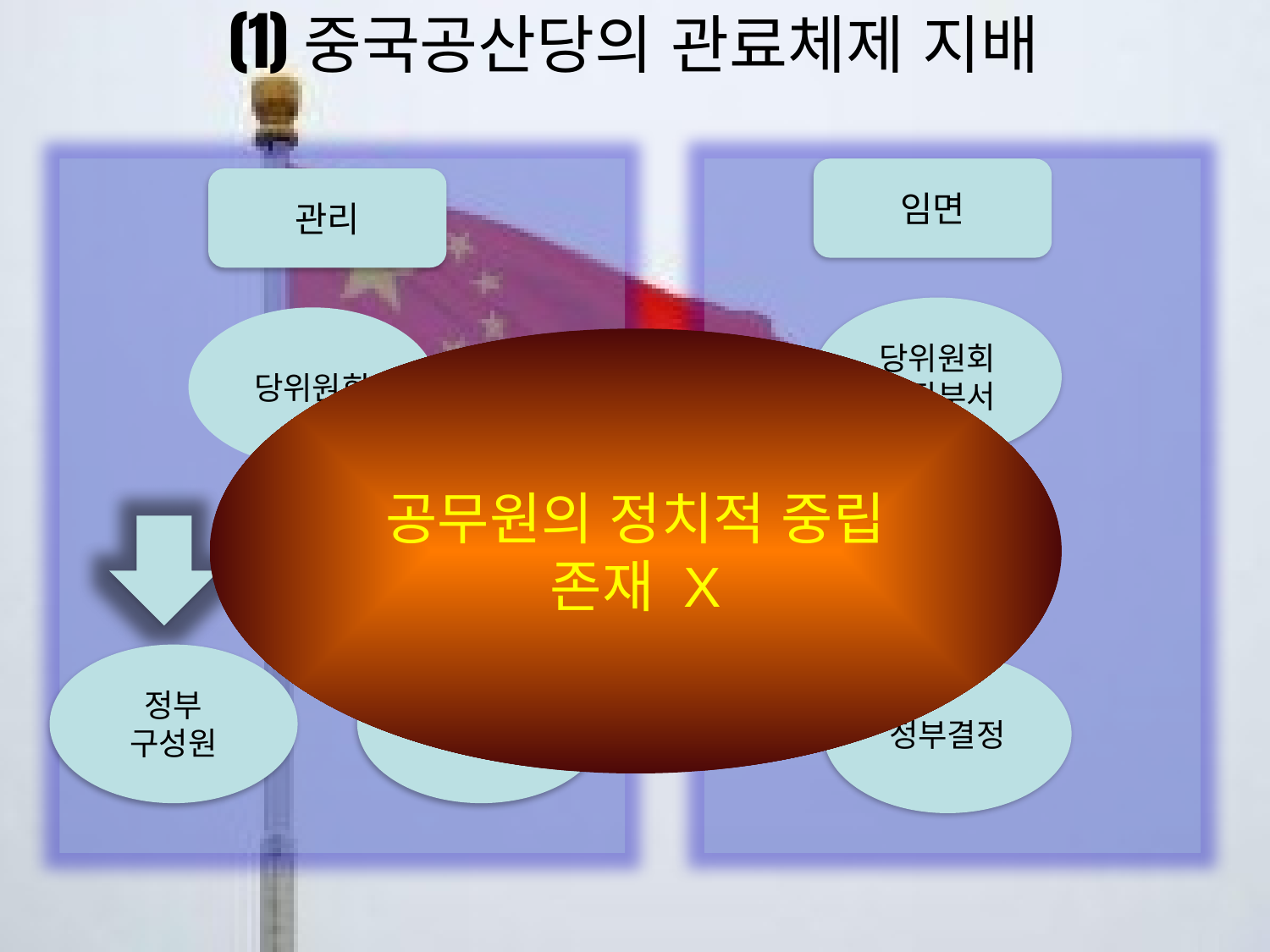

# (1)중국공산당의 관료체제 지배

임면
관리
당위원회 조직부서
당위원회
공무원의 정치적 중립 존재 X
추천

정부
구성원
주요 간부
정부결정